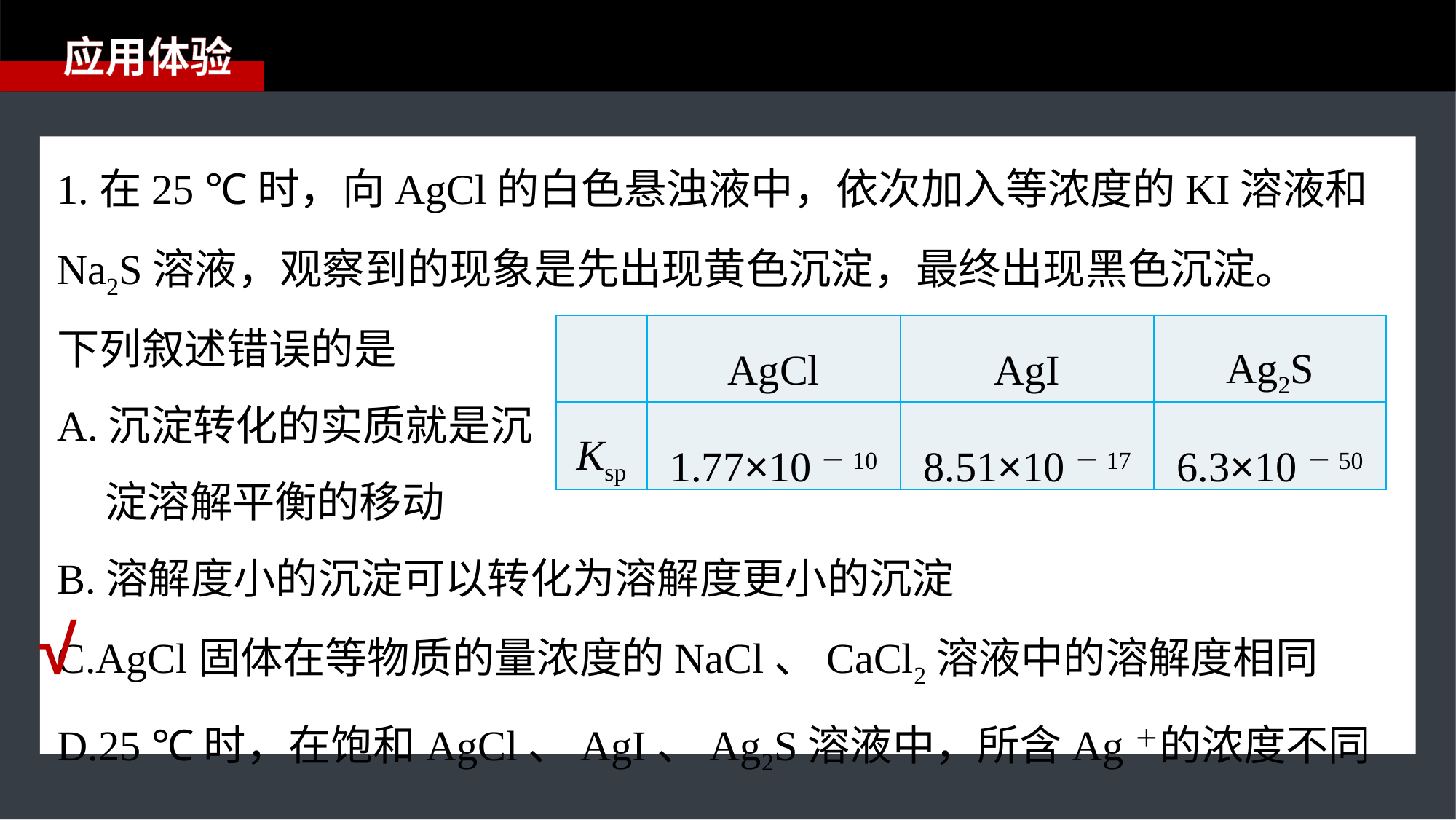

应用体验

1.在25 ℃时，向AgCl的白色悬浊液中，依次加入等浓度的KI溶液和Na2S溶液，观察到的现象是先出现黄色沉淀，最终出现黑色沉淀。
下列叙述错误的是
A.沉淀转化的实质就是沉
    淀溶解平衡的移动
B.溶解度小的沉淀可以转化为溶解度更小的沉淀
C.AgCl固体在等物质的量浓度的NaCl、CaCl2溶液中的溶解度相同
D.25 ℃时，在饱和AgCl、AgI、Ag2S溶液中，所含Ag＋的浓度不同
|  | AgCl | AgI | Ag2S |
| --- | --- | --- | --- |
| Ksp | 1.77×10－10 | 8.51×10－17 | 6.3×10－50 |
√